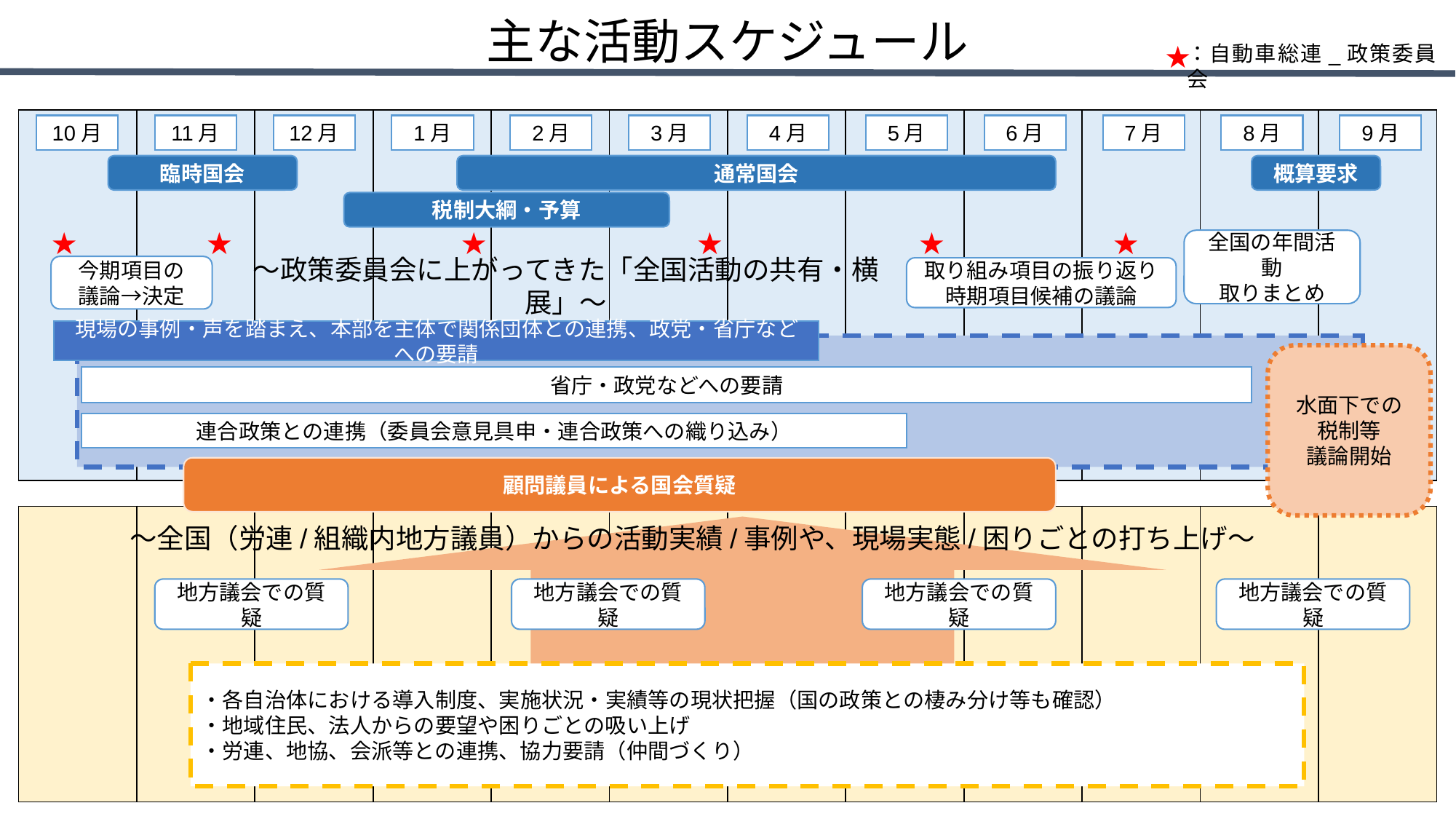

主な活動スケジュール
★
：自動車総連_政策委員会

|  |  |  |  |  |  |  |  |  |  |  |  |
| --- | --- | --- | --- | --- | --- | --- | --- | --- | --- | --- | --- |
10月
11月
12月
1月
2月
3月
4月
5月
6月
7月
8月
9月
臨時国会
通常国会
概算要求
税制大綱・予算
★
★
★
★
★
★
全国の年間活動
取りまとめ
今期項目の
議論→決定
取り組み項目の振り返り
時期項目候補の議論
～政策委員会に上がってきた「全国活動の共有・横展」～
現場の事例・声を踏まえ、本部を主体で関係団体との連携、政党・省庁などへの要請

水面下での
税制等
議論開始
省庁・政党などへの要請
連合政策との連携（委員会意見具申・連合政策への織り込み）
顧問議員による国会質疑
|  |  |  |  |  |  |  |  |  |  |  |  |
| --- | --- | --- | --- | --- | --- | --- | --- | --- | --- | --- | --- |

～全国（労連/組織内地方議員）からの活動実績/事例や、現場実態/困りごとの打ち上げ～
地方議会での質疑
地方議会での質疑
地方議会での質疑
地方議会での質疑
・各自治体における導入制度、実施状況・実績等の現状把握（国の政策との棲み分け等も確認）
・地域住民、法人からの要望や困りごとの吸い上げ
・労連、地協、会派等との連携、協力要請（仲間づくり）